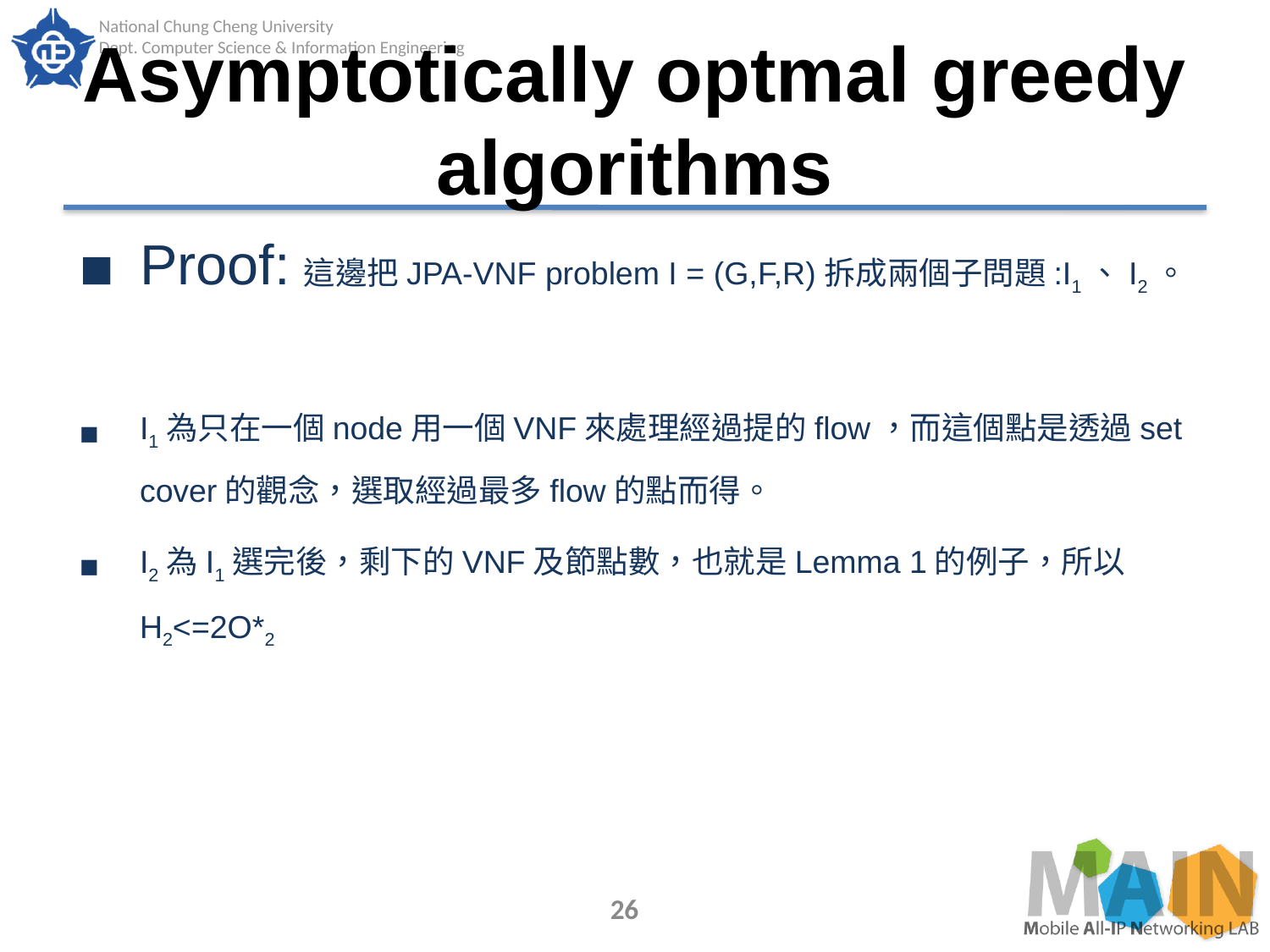

# Asymptotically optmal greedy algorithms
Proof:這邊把JPA-VNF problem I = (G,F,R)拆成兩個子問題:I1、I2。

I1為只在一個node用一個VNF來處理經過提的flow，而這個點是透過set cover的觀念，選取經過最多flow的點而得。
I2為I1選完後，剩下的VNF及節點數，也就是Lemma 1的例子，所以H2<=2O*2

26